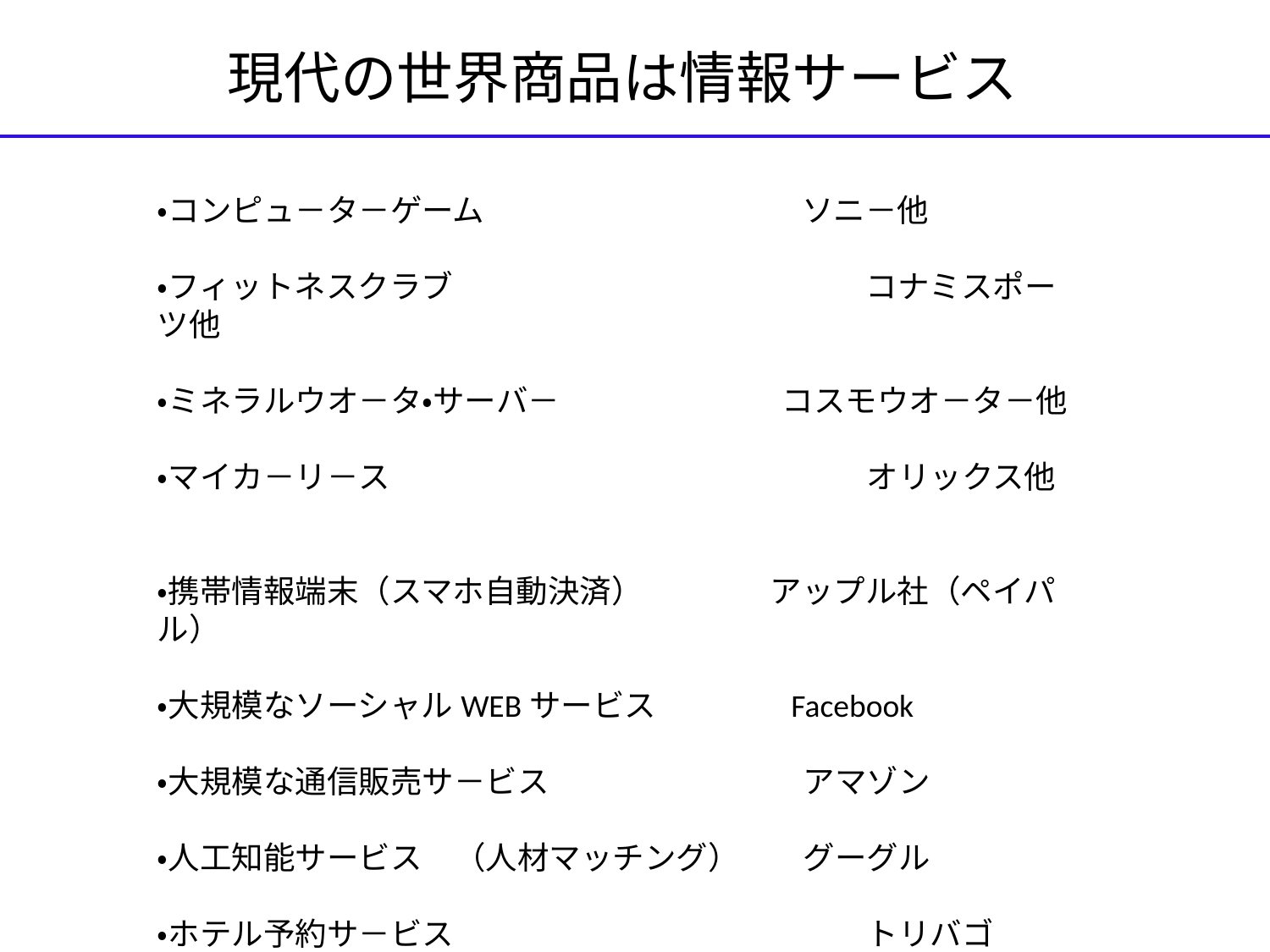

現代の世界商品は情報サービス
・コンピュ－タ－ゲーム　　　　　　　　　　ソニ－他

・フィットネスクラブ　　　　　　　　　　　　　コナミスポーツ他

・ミネラルウオ－タ・サーバ－　　　　　　　コスモウオ－タ－他

・マイカ－リ－ス　　　　　　　　　　　　　　　オリックス他

・携帯情報端末（スマホ自動決済）　　　　アップル社（ペイパル）

・大規模なソーシャルWEBサービス　　　　Facebook

・大規模な通信販売サ－ビス　　　　　　　　アマゾン

・人工知能サービス　（人材マッチング）　　グーグル

・ホテル予約サ－ビス　　　　　　　　　　　　　トリバゴ